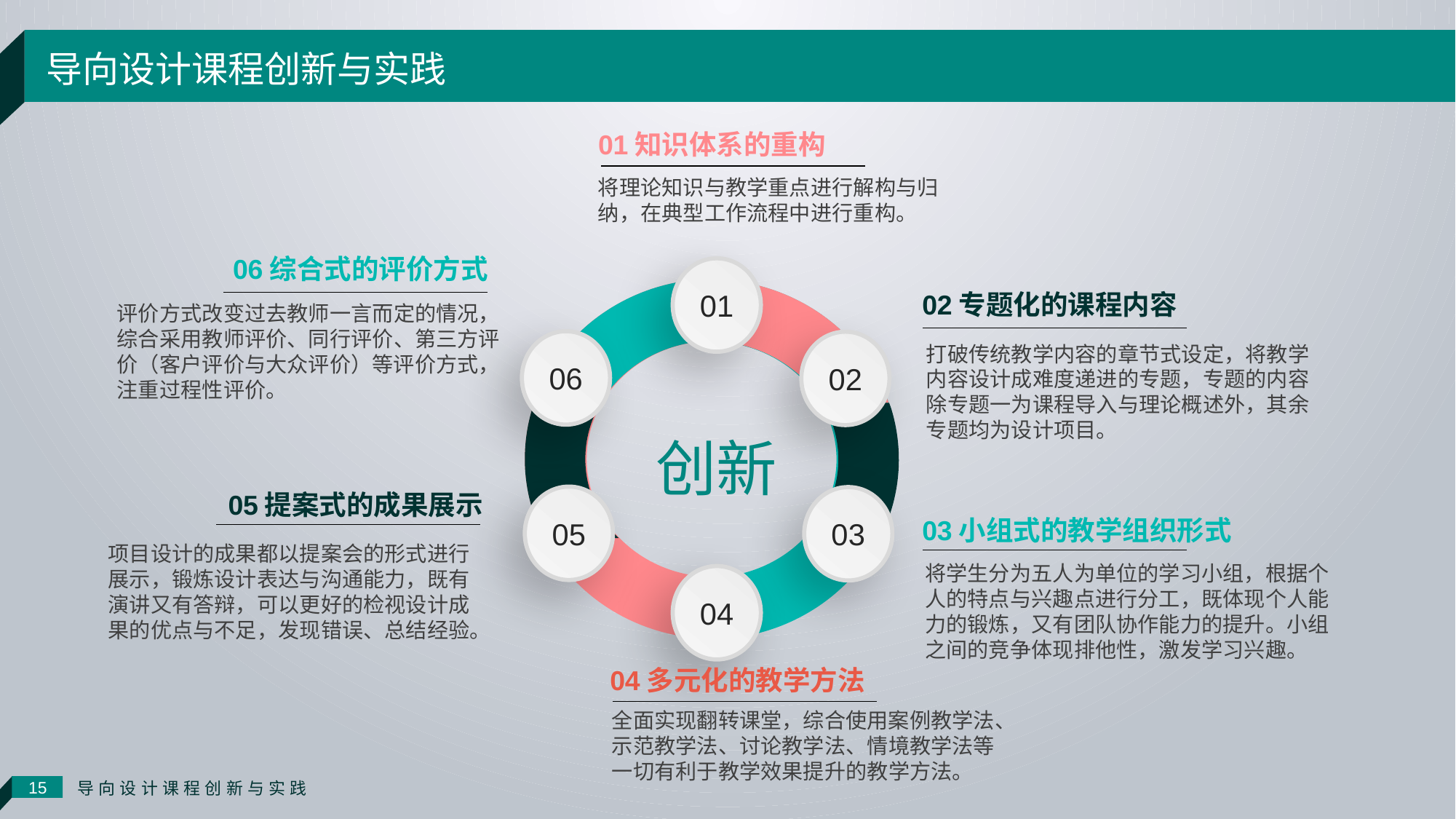

15

导向设计课程创新与实践
01知识体系的重构
将理论知识与教学重点进行解构与归纳，在典型工作流程中进行重构。
06综合式的评价方式
评价方式改变过去教师一言而定的情况，综合采用教师评价、同行评价、第三方评价（客户评价与大众评价）等评价方式，注重过程性评价。
01

06
05

02
03
04
02专题化的课程内容
打破传统教学内容的章节式设定，将教学内容设计成难度递进的专题，专题的内容除专题一为课程导入与理论概述外，其余专题均为设计项目。
创新
05提案式的成果展示
项目设计的成果都以提案会的形式进行展示，锻炼设计表达与沟通能力，既有演讲又有答辩，可以更好的检视设计成果的优点与不足，发现错误、总结经验。
03小组式的教学组织形式
将学生分为五人为单位的学习小组，根据个人的特点与兴趣点进行分工，既体现个人能力的锻炼，又有团队协作能力的提升。小组之间的竞争体现排他性，激发学习兴趣。
04多元化的教学方法
全面实现翻转课堂，综合使用案例教学法、示范教学法、讨论教学法、情境教学法等一切有利于教学效果提升的教学方法。
导向设计课程创新与实践